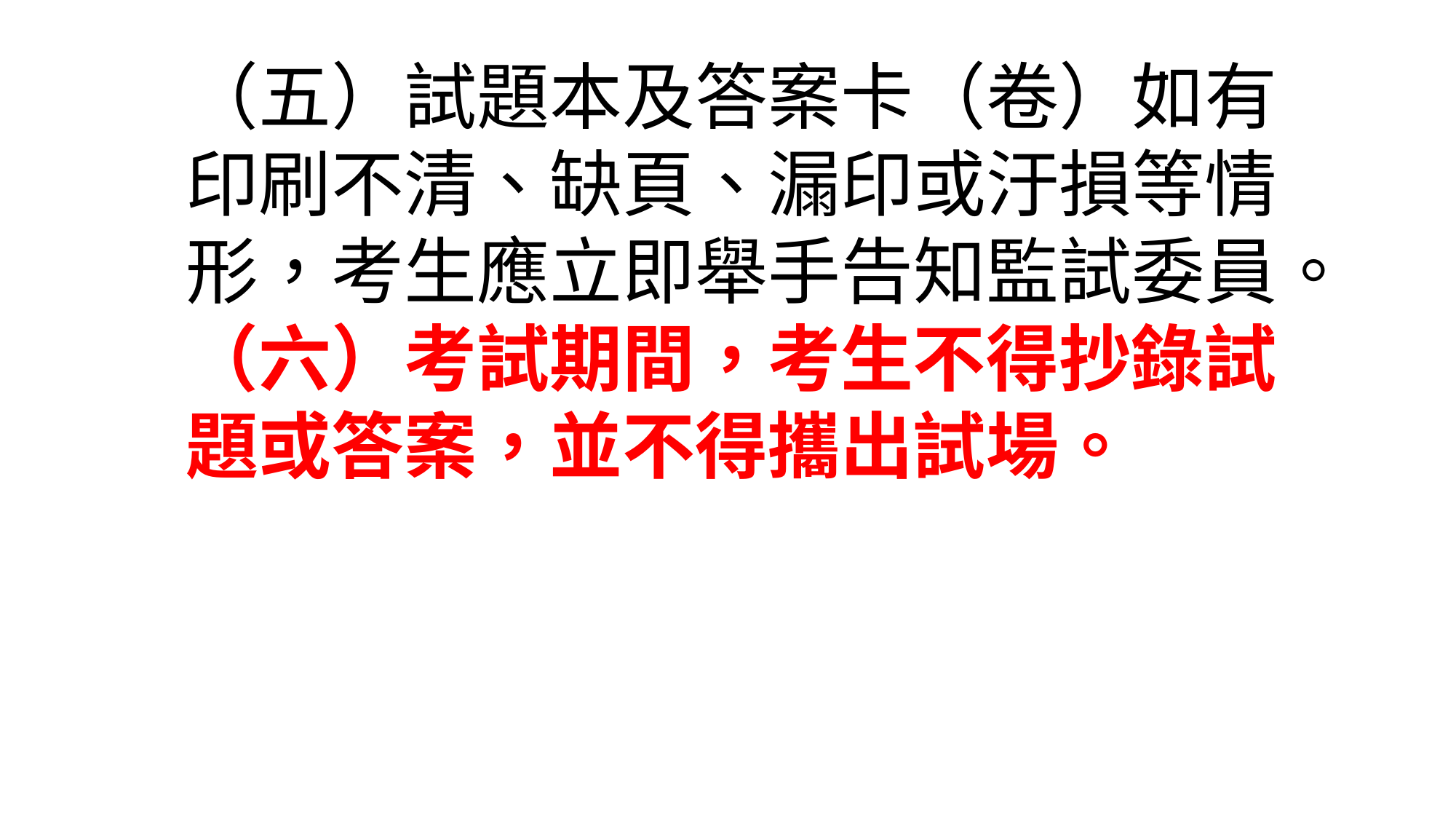

（五）試題本及答案卡（卷）如有印刷不清、缺頁、漏印或汙損等情形，考生應立即舉手告知監試委員。
（六）考試期間，考生不得抄錄試題或答案，並不得攜出試場。